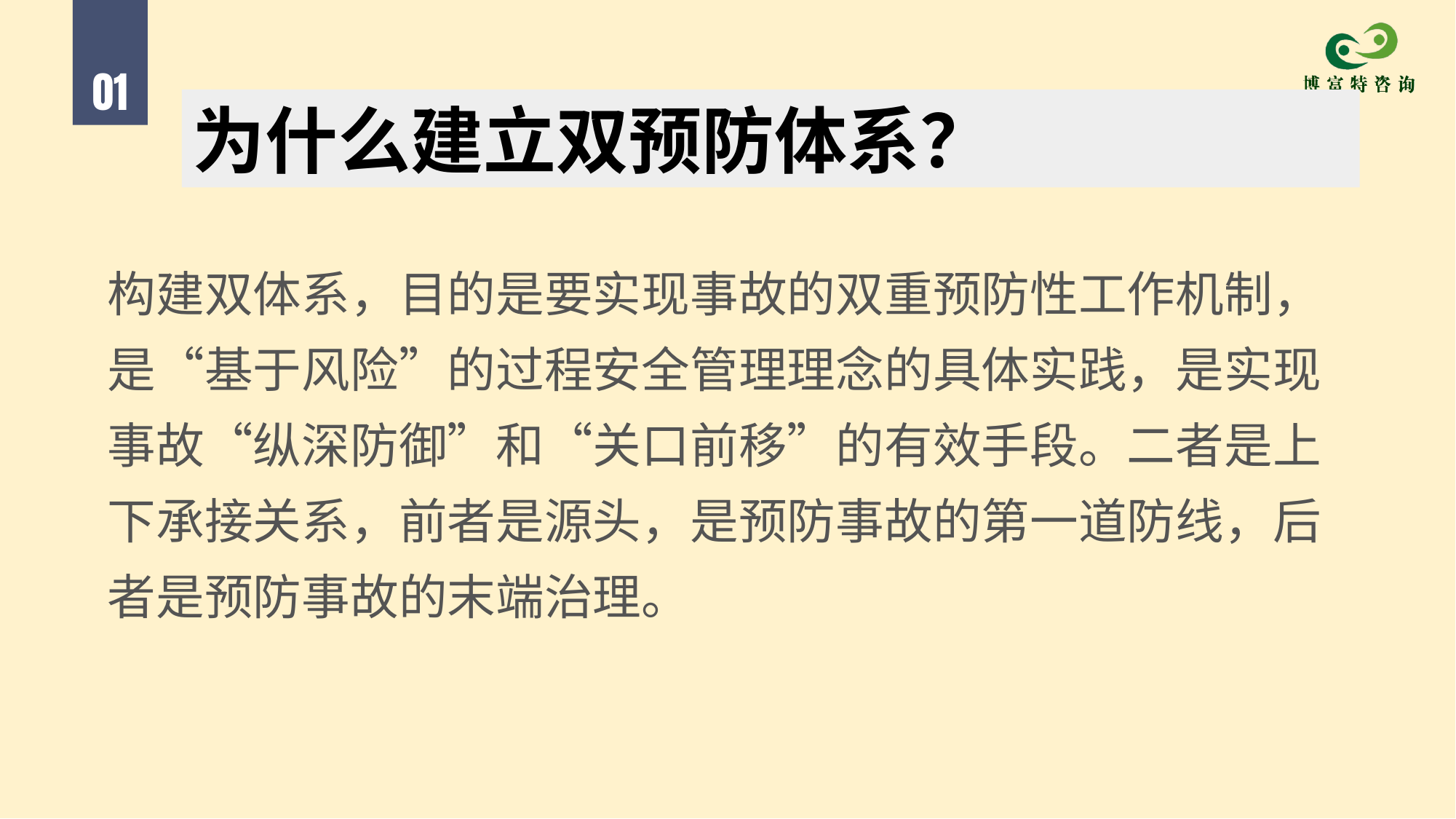

01
为什么建立双预防体系？
构建双体系，目的是要实现事故的双重预防性工作机制，是“基于风险”的过程安全管理理念的具体实践，是实现事故“纵深防御”和“关口前移”的有效手段。二者是上下承接关系，前者是源头，是预防事故的第一道防线，后者是预防事故的末端治理。